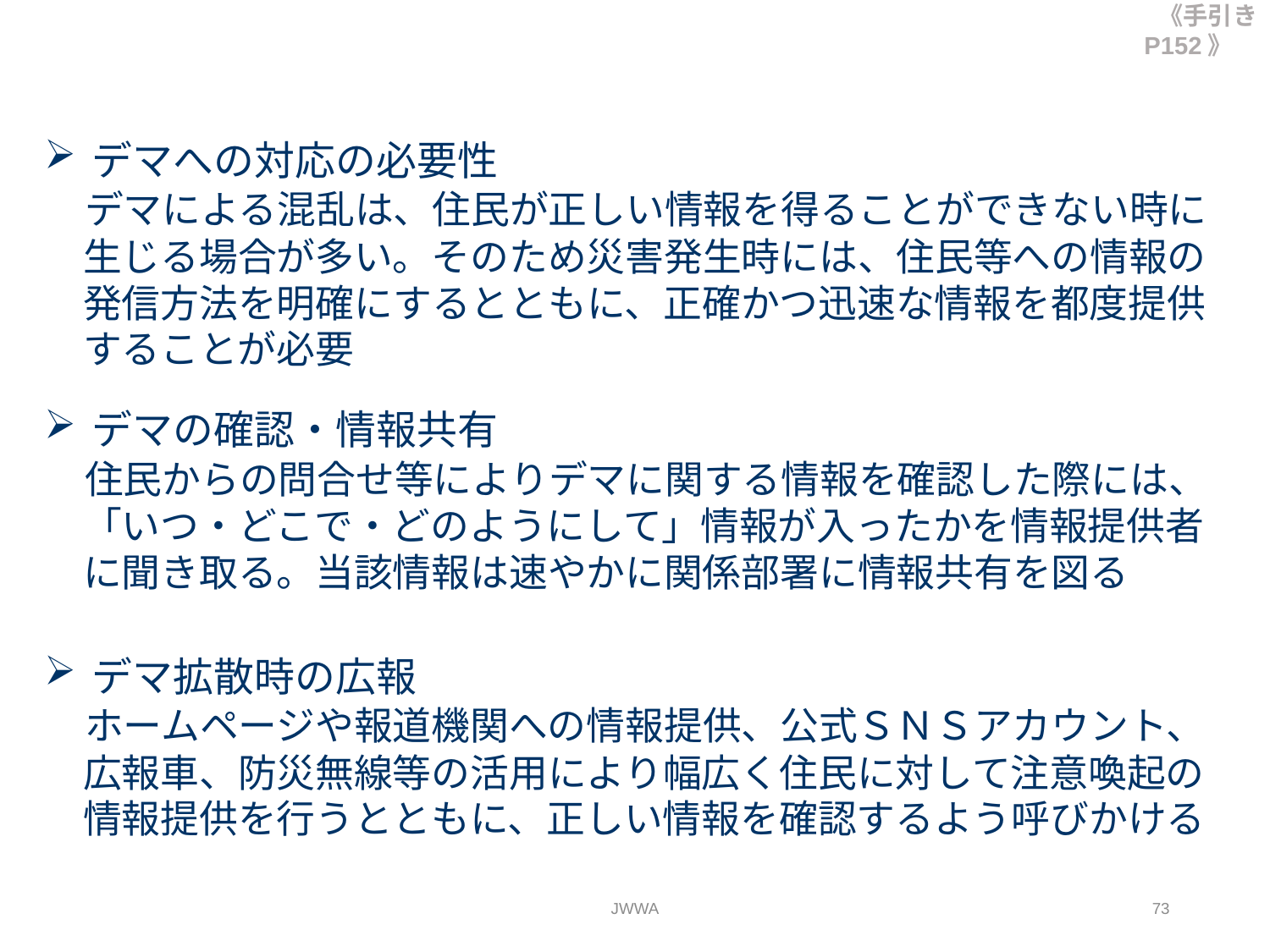

《手引き P152》
デマへの対応の必要性
　デマによる混乱は、住民が正しい情報を得ることができない時に
　生じる場合が多い。そのため災害発生時には、住民等への情報の
　発信方法を明確にするとともに、正確かつ迅速な情報を都度提供
　することが必要
デマの確認・情報共有
　住民からの問合せ等によりデマに関する情報を確認した際には、
　「いつ・どこで・どのようにして」情報が入ったかを情報提供者
　に聞き取る。当該情報は速やかに関係部署に情報共有を図る
デマ拡散時の広報
　ホームページや報道機関への情報提供、公式ＳＮＳアカウント、
　広報車、防災無線等の活用により幅広く住民に対して注意喚起の
　情報提供を行うとともに、正しい情報を確認するよう呼びかける
JWWA
73